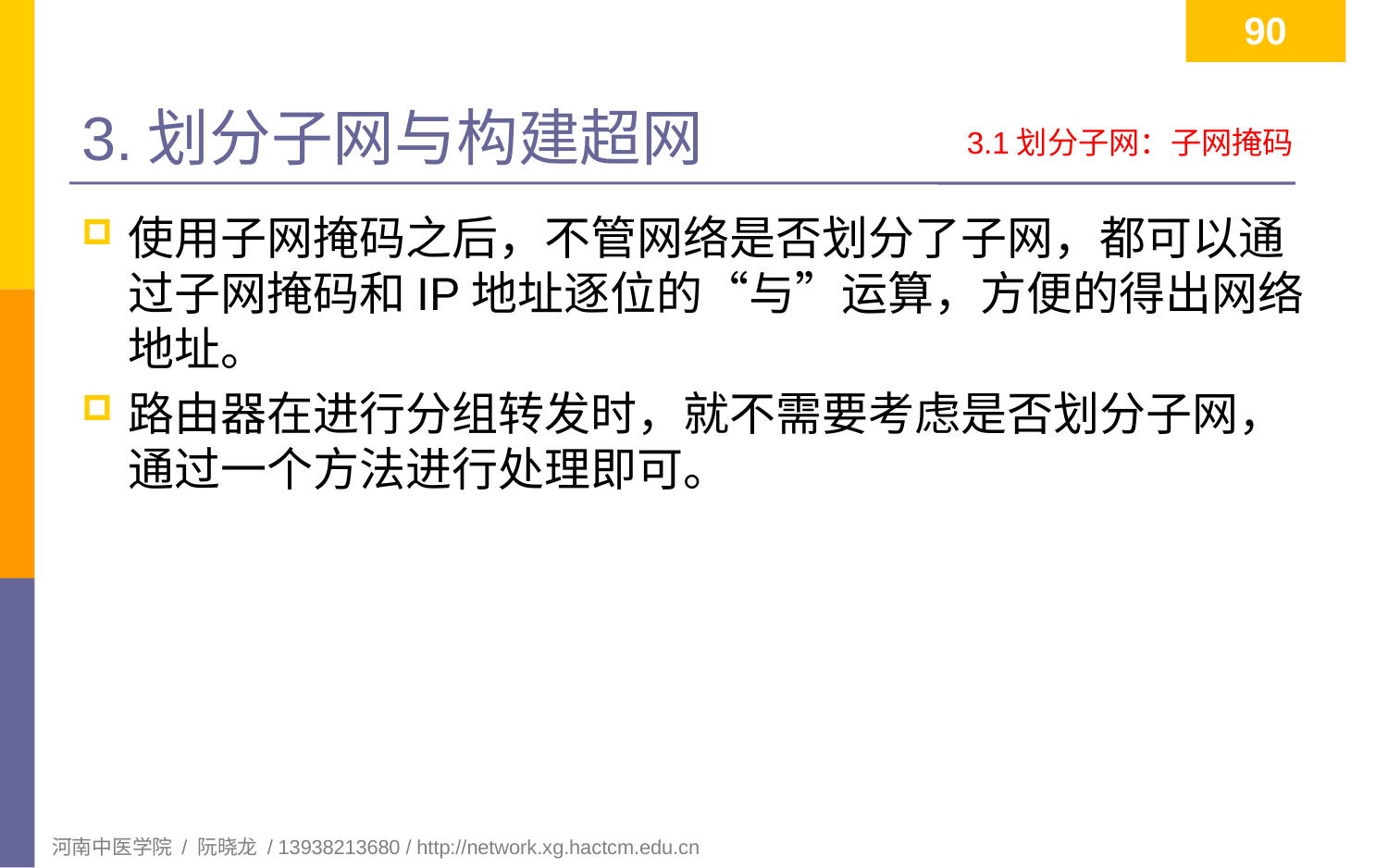

90
# 3.划分子网与构建超网
3.1划分子网：子网掩码
使用子网掩码之后，不管网络是否划分了子网，都可以通过子网掩码和IP地址逐位的“与”运算，方便的得出网络地址。
路由器在进行分组转发时，就不需要考虑是否划分子网，通过一个方法进行处理即可。